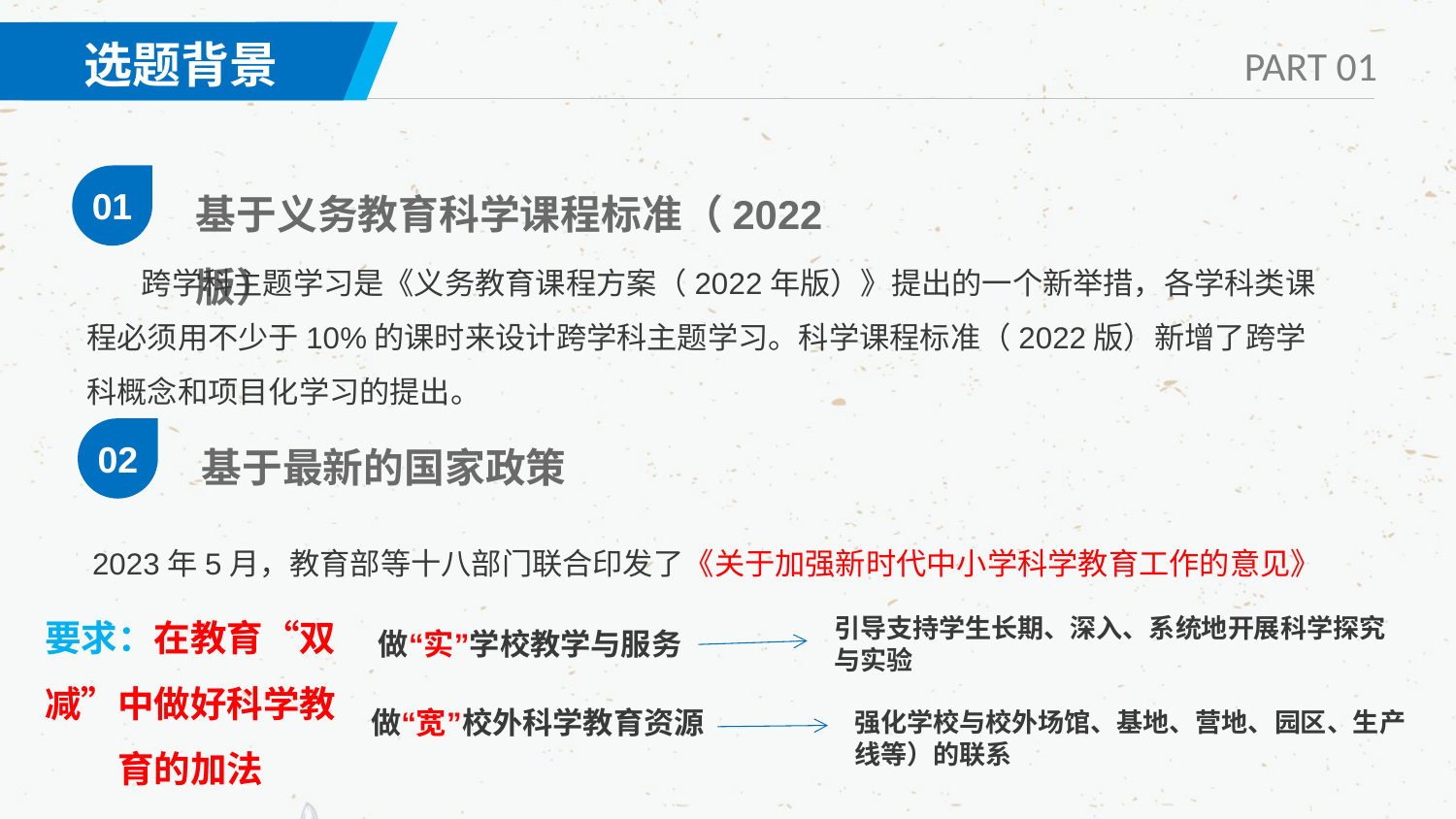

选题背景
基于义务教育科学课程标准（2022版）
01
       跨学科主题学习是《义务教育课程方案（2022年版）》提出的一个新举措，各学科类课程必须用不少于10%的课时来设计跨学科主题学习。科学课程标准（2022版）新增了跨学科概念和项目化学习的提出。
基于最新的国家政策
02
2023年5月，教育部等十八部门联合印发了《关于加强新时代中小学科学教育工作的意见》
要求：在教育“双减”中做好科学教育的加法
引导支持学生长期、深入、系统地开展科学探究与实验
做“实”学校教学与服务
做“宽”校外科学教育资源
强化学校与校外场馆、基地、营地、园区、生产线等）的联系